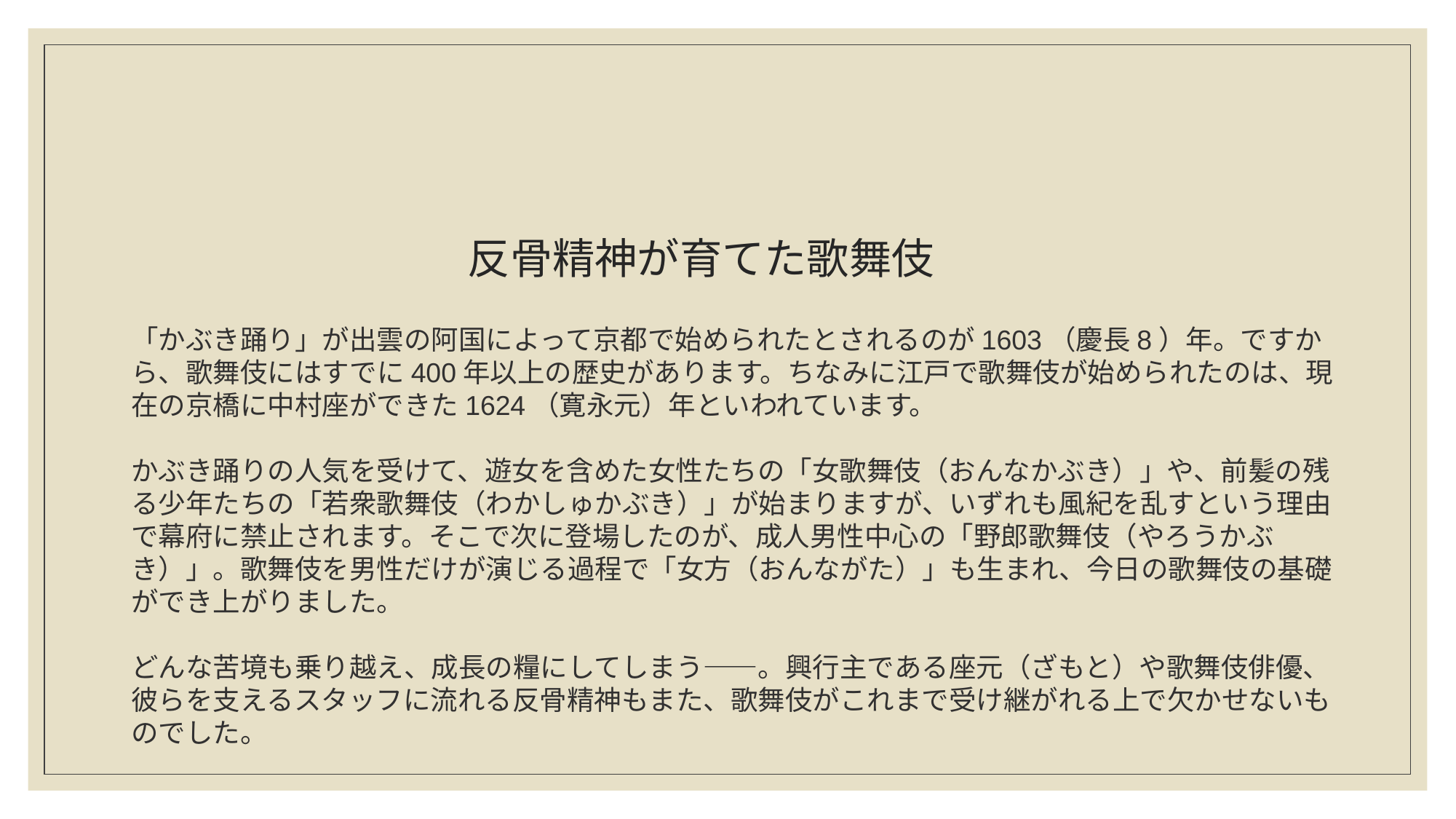

# 反骨精神が育てた歌舞伎
「かぶき踊り」が出雲の阿国によって京都で始められたとされるのが1603（慶長8）年。ですから、歌舞伎にはすでに400年以上の歴史があります。ちなみに江戸で歌舞伎が始められたのは、現在の京橋に中村座ができた1624（寛永元）年といわれています。
かぶき踊りの人気を受けて、遊女を含めた女性たちの「女歌舞伎（おんなかぶき）」や、前髪の残る少年たちの「若衆歌舞伎（わかしゅかぶき）」が始まりますが、いずれも風紀を乱すという理由で幕府に禁止されます。そこで次に登場したのが、成人男性中心の「野郎歌舞伎（やろうかぶき）」。歌舞伎を男性だけが演じる過程で「女方（おんながた）」も生まれ、今日の歌舞伎の基礎ができ上がりました。
どんな苦境も乗り越え、成長の糧にしてしまう――。興行主である座元（ざもと）や歌舞伎俳優、彼らを支えるスタッフに流れる反骨精神もまた、歌舞伎がこれまで受け継がれる上で欠かせないものでした。